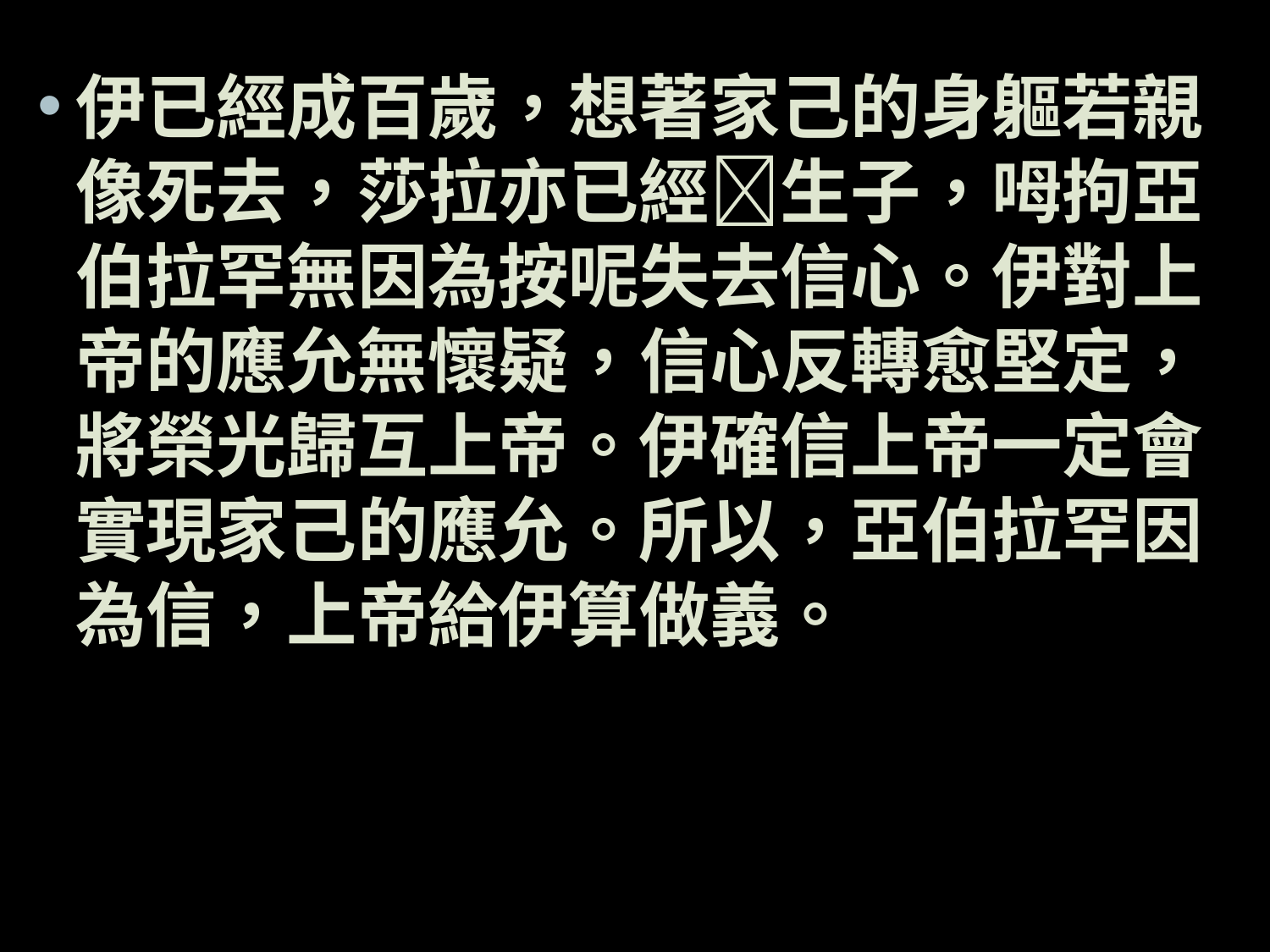

伊已經成百歲，想著家己的身軀若親像死去，莎拉亦已經𣍐生子，呣拘亞伯拉罕無因為按呢失去信心。伊對上帝的應允無懷疑，信心反轉愈堅定，將榮光歸互上帝。伊確信上帝一定會實現家己的應允。所以，亞伯拉罕因為信，上帝給伊算做義。